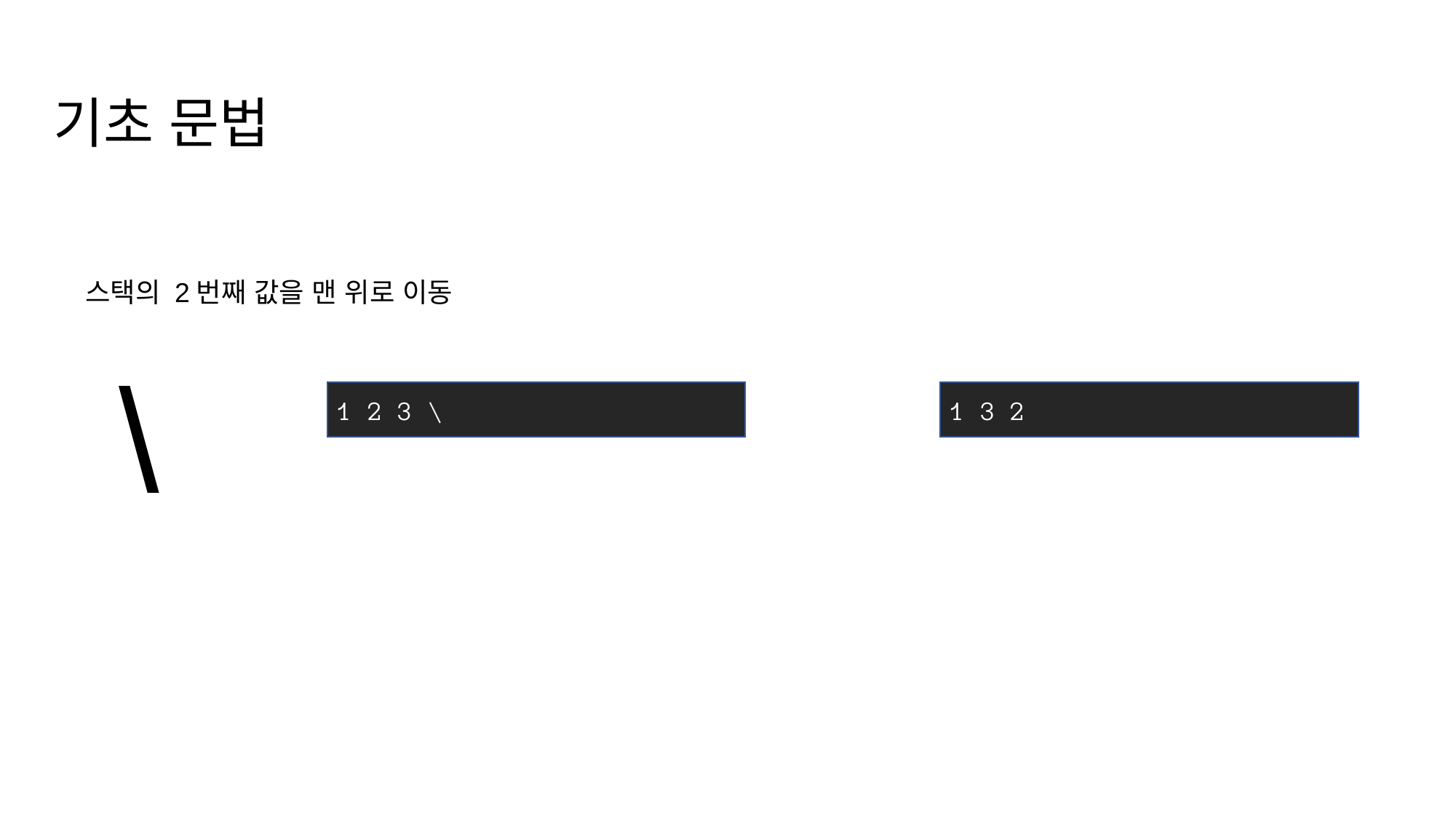

기초 문법
\
스택의 2번째 값을 맨 위로 이동
1 2 3 \
1 3 2